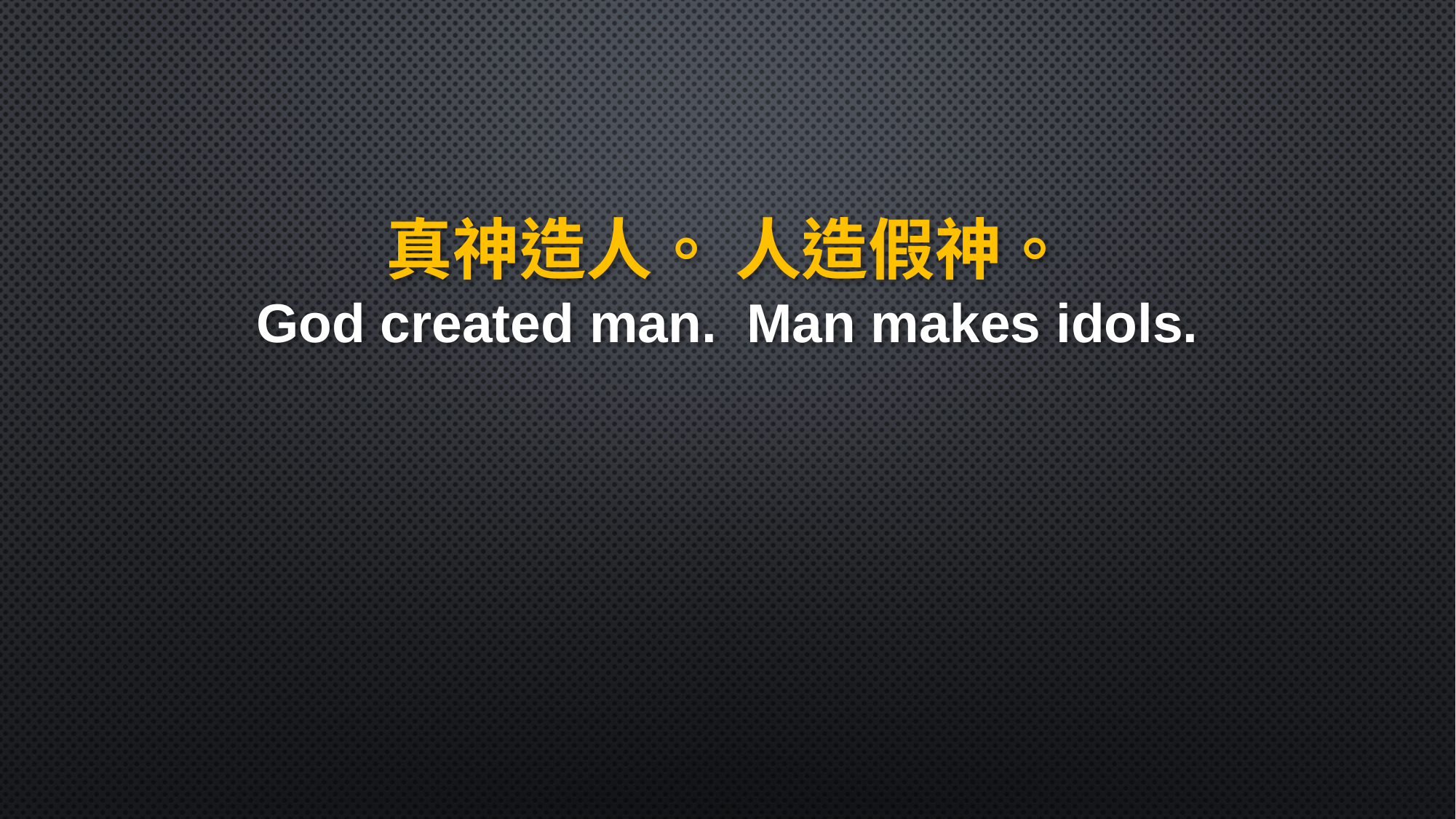

真神造人。 人造假神。
God created man.  Man makes idols.